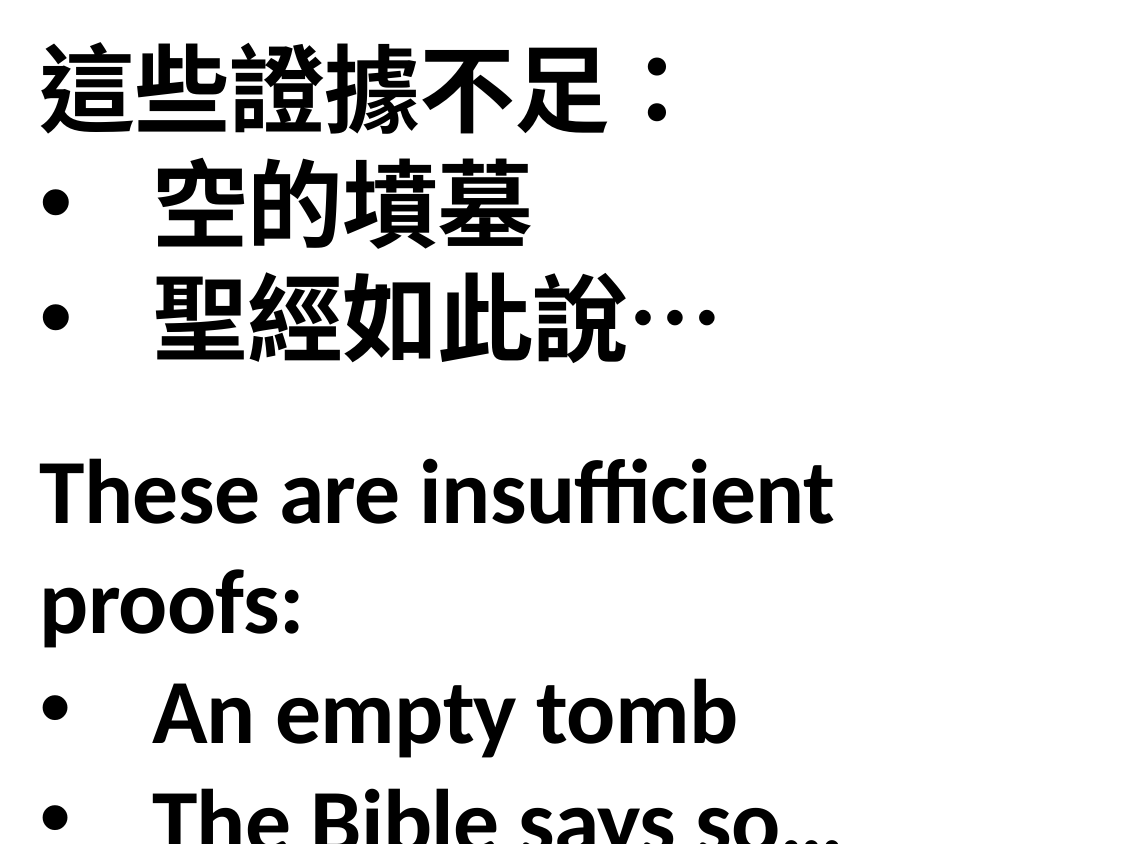

這些證據不足：
空的墳墓
聖經如此說…

These are insufficient proofs:
An empty tomb
The Bible says so…